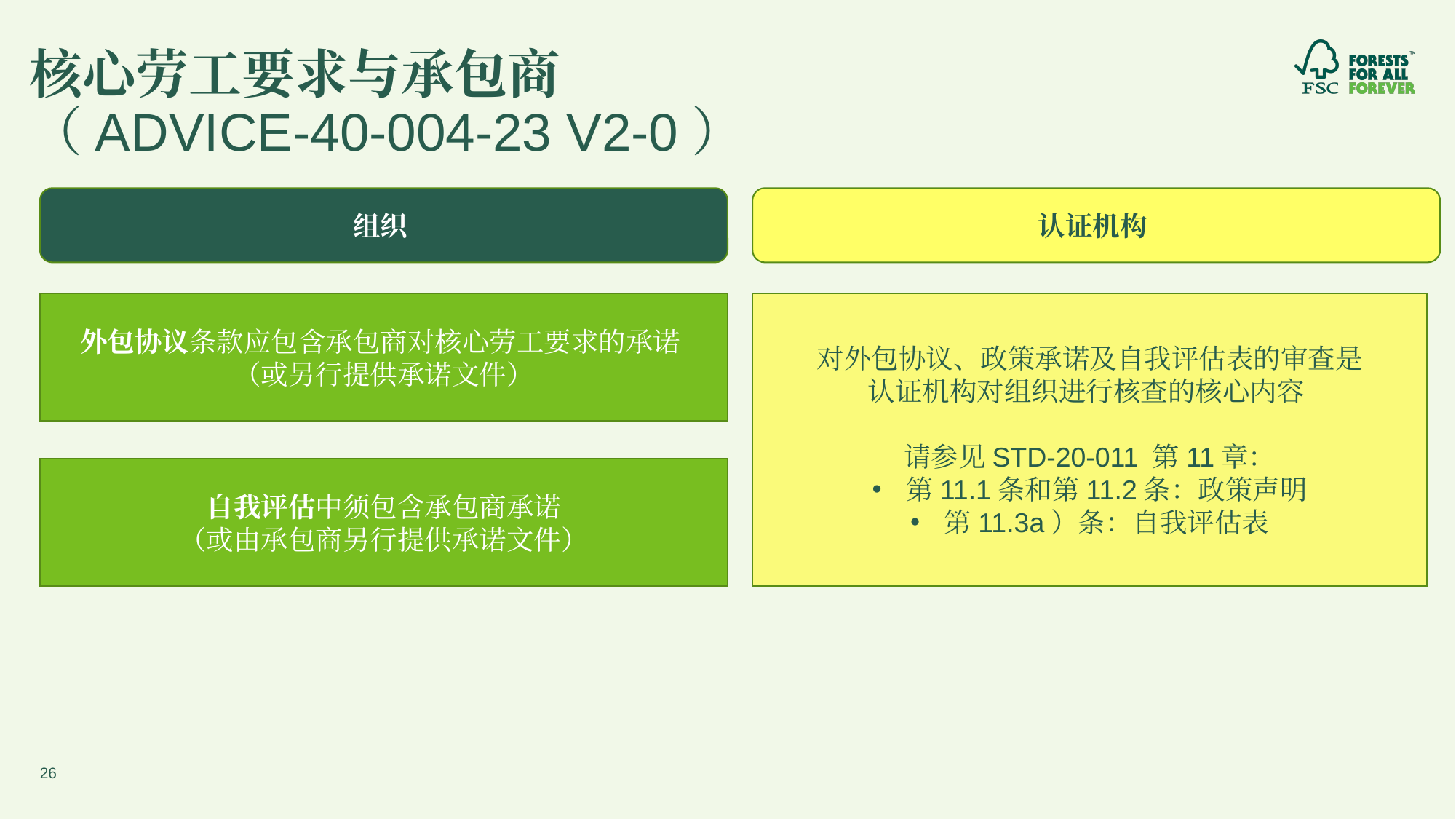

# 核心劳工要求与承包商 （ADVICE-40-004-23 V2-0）
组织
认证机构
外包协议条款应包含承包商对核心劳工要求的承诺
（或另行提供承诺文件）
对外包协议、政策承诺及自我评估表的审查是
认证机构对组织进行核查的核心内容

请参见STD-20-011 第11章：
第11.1条和第11.2条：政策声明
第11.3a）条：自我评估表
自我评估中须包含承包商承诺
（或由承包商另行提供承诺文件）
26